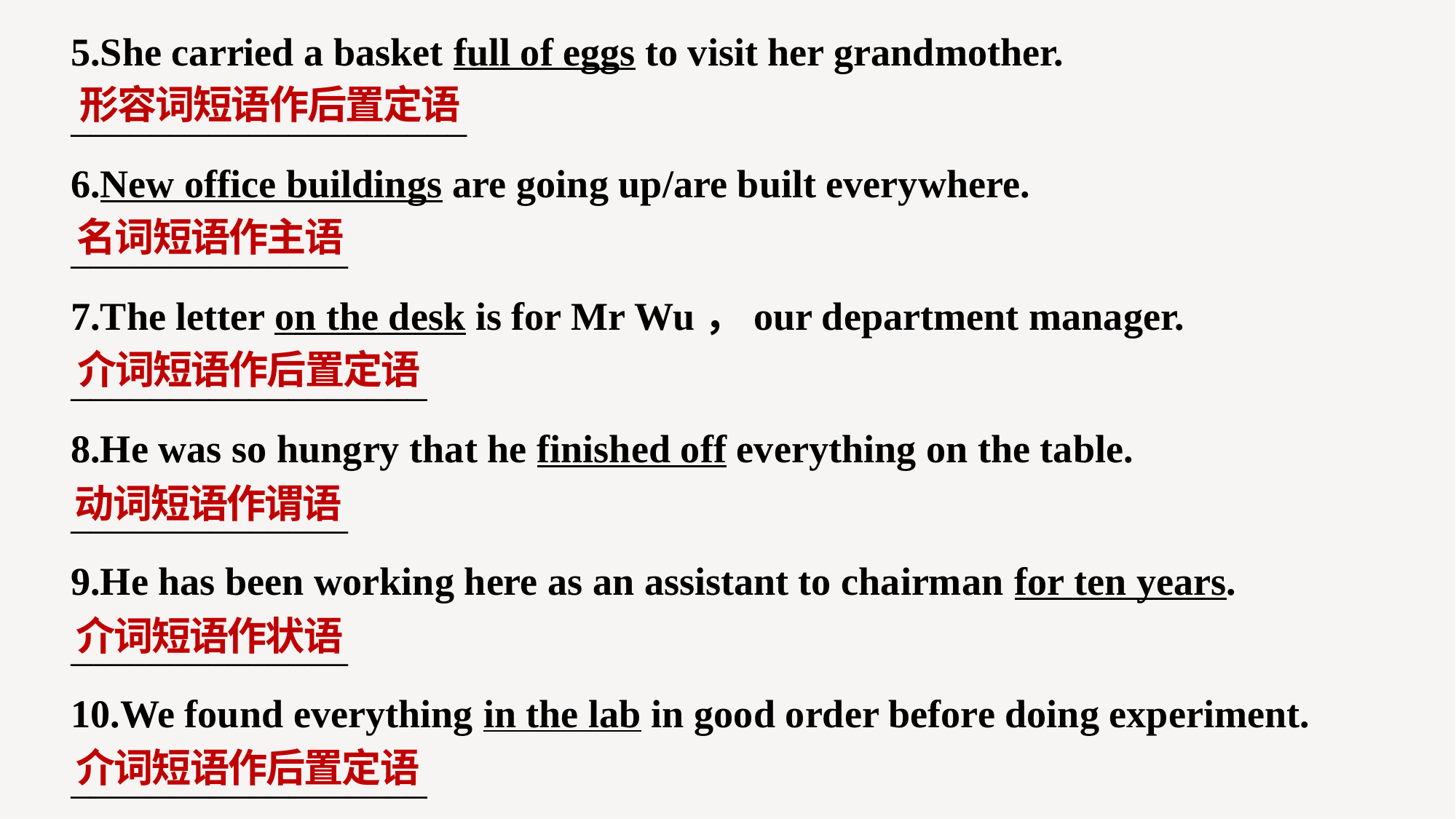

5.She carried a basket full of eggs to visit her grandmother.
____________________
6.New office buildings are going up/are built everywhere.
______________
7.The letter on the desk is for Mr Wu，our department manager.
__________________
8.He was so hungry that he finished off everything on the table.
______________
9.He has been working here as an assistant to chairman for ten years.
______________
10.We found everything in the lab in good order before doing experiment.
__________________
形容词短语作后置定语
名词短语作主语
介词短语作后置定语
动词短语作谓语
介词短语作状语
介词短语作后置定语